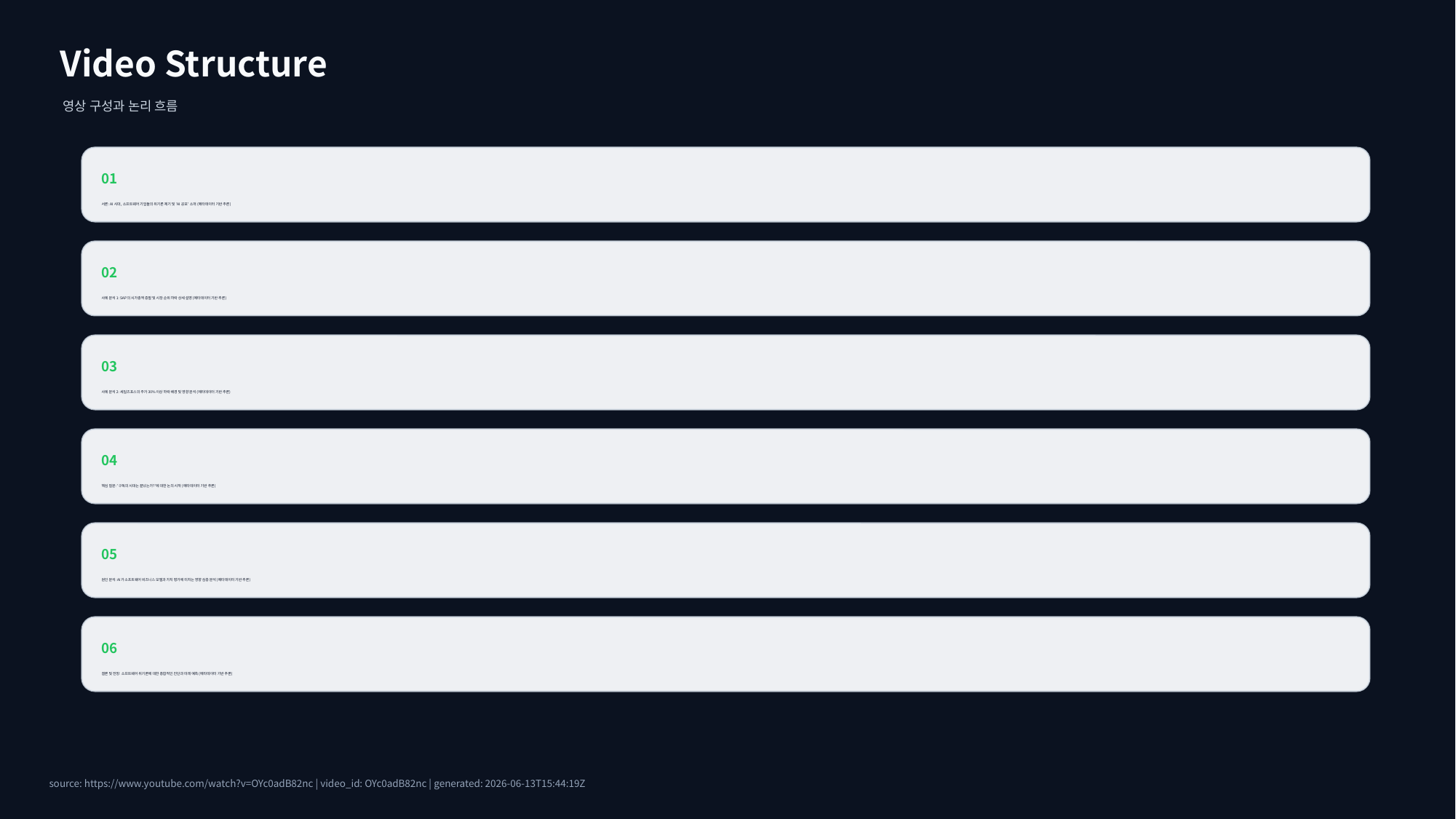

Video Structure
영상 구성과 논리 흐름

01
서론: AI 시대, 소프트웨어 기업들의 위기론 제기 및 'AI 공포' 소개 (메타데이터 기반 추론)

02
사례 분석 1: SAP의 시가총액 증발 및 시장 순위 하락 상세 설명 (메타데이터 기반 추론)

03
사례 분석 2: 세일즈포스의 주가 30% 이상 하락 배경 및 영향 분석 (메타데이터 기반 추론)

04
핵심 질문: '구독의 시대는 끝났는가?'에 대한 논의 시작 (메타데이터 기반 추론)

05
원인 분석: AI가 소프트웨어 비즈니스 모델과 가치 평가에 미치는 영향 심층 분석 (메타데이터 기반 추론)

06
결론 및 전망: 소프트웨어 위기론에 대한 종합적인 진단과 미래 예측 (메타데이터 기반 추론)
source: https://www.youtube.com/watch?v=OYc0adB82nc | video_id: OYc0adB82nc | generated: 2026-06-13T15:44:19Z